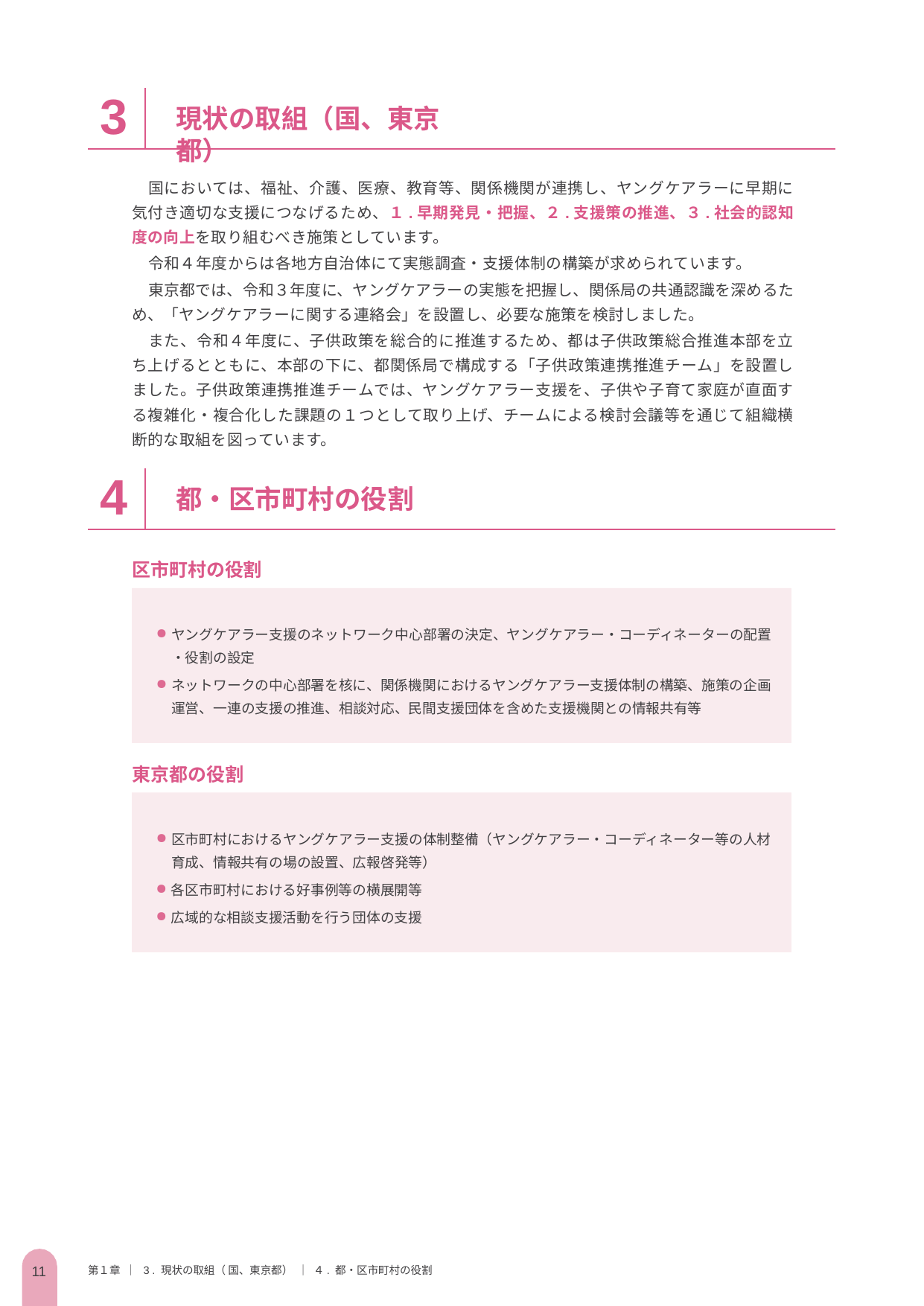

3

現状の取組（国、東京都）
国においては、福祉、介護、医療、教育等、関係機関が連携し、ヤングケアラーに早期に気付き適切な支援につなげるため、１.早期発見・把握、２.支援策の推進、３.社会的認知度の向上を取り組むべき施策としています。
令和４年度からは各地方自治体にて実態調査・支援体制の構築が求められています。
東京都では、令和３年度に、ヤングケアラーの実態を把握し、関係局の共通認識を深めるため、「ヤングケアラーに関する連絡会」を設置し、必要な施策を検討しました。
また、令和４年度に、子供政策を総合的に推進するため、都は子供政策総合推進本部を立ち上げるとともに、本部の下に、都関係局で構成する「子供政策連携推進チーム」を設置しました。子供政策連携推進チームでは、ヤングケアラー支援を、子供や子育て家庭が直面する複雑化・複合化した課題の１つとして取り上げ、チームによる検討会議等を通じて組織横断的な取組を図っています。
4

都・区市町村の役割
区市町村の役割

ヤングケアラー支援のネットワーク中心部署の決定、ヤングケアラー・コーディネーターの配置・役割の設定
ネットワークの中心部署を核に、関係機関におけるヤングケアラー支援体制の構築、施策の企画運営、一連の支援の推進、相談対応、民間支援団体を含めた支援機関との情報共有等
東京都の役割

区市町村におけるヤングケアラー支援の体制整備（ヤングケアラー・コーディネーター等の人材育成、情報共有の場の設置、広報啓発等）
各区市町村における好事例等の横展開等
広域的な相談支援活動を行う団体の支援

11
第１章  ｜  3 . 現状の取組（ 国、東京都）  ｜  ４. 都・区市町村の役割